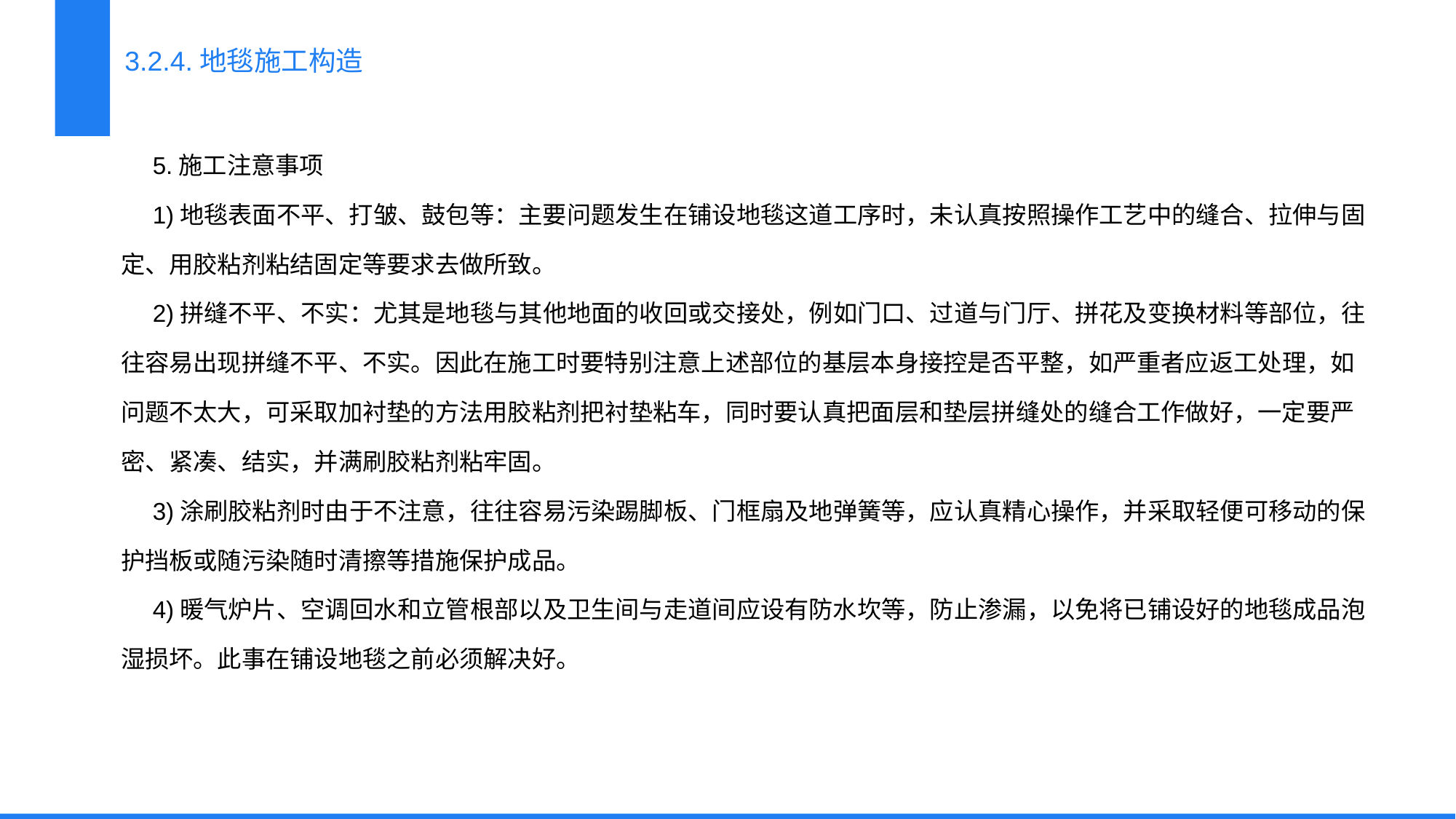

3.2.4.地毯施工构造

5.施工注意事项
1)地毯表面不平、打皱、鼓包等：主要问题发生在铺设地毯这道工序时，未认真按照操作工艺中的缝合、拉伸与固定、用胶粘剂粘结固定等要求去做所致。
2)拼缝不平、不实：尤其是地毯与其他地面的收回或交接处，例如门口、过道与门厅、拼花及变换材料等部位，往往容易出现拼缝不平、不实。因此在施工时要特别注意上述部位的基层本身接控是否平整，如严重者应返工处理，如问题不太大，可采取加衬垫的方法用胶粘剂把衬垫粘车，同时要认真把面层和垫层拼缝处的缝合工作做好，一定要严密、紧凑、结实，并满刷胶粘剂粘牢固。
3)涂刷胶粘剂时由于不注意，往往容易污染踢脚板、门框扇及地弹簧等，应认真精心操作，并采取轻便可移动的保护挡板或随污染随时清擦等措施保护成品。
4)暖气炉片、空调回水和立管根部以及卫生间与走道间应设有防水坎等，防止渗漏，以免将已铺设好的地毯成品泡湿损坏。此事在铺设地毯之前必须解决好。